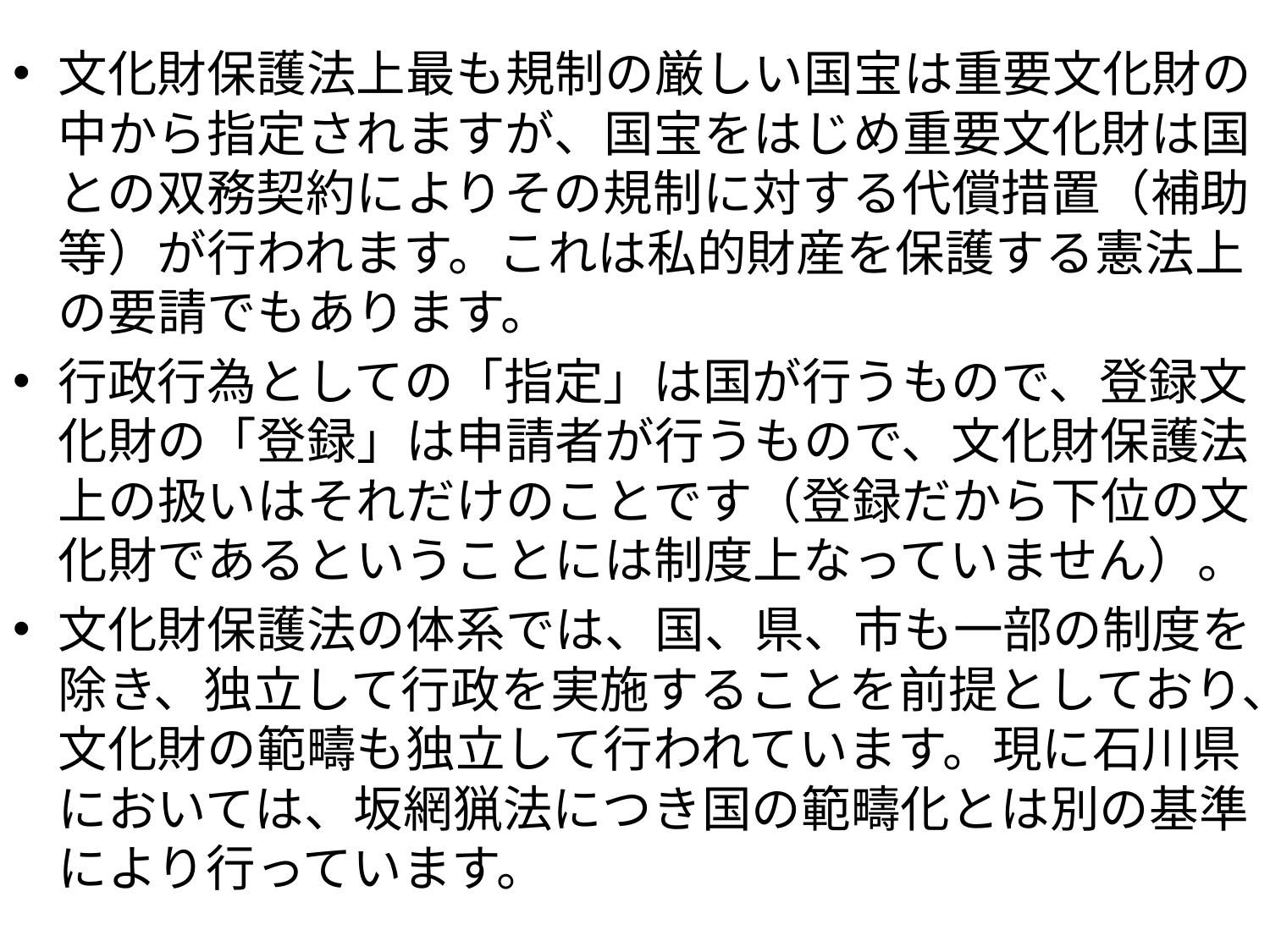

文化財保護法上最も規制の厳しい国宝は重要文化財の中から指定されますが、国宝をはじめ重要文化財は国との双務契約によりその規制に対する代償措置（補助等）が行われます。これは私的財産を保護する憲法上の要請でもあります。
行政行為としての「指定」は国が行うもので、登録文化財の「登録」は申請者が行うもので、文化財保護法上の扱いはそれだけのことです（登録だから下位の文化財であるということには制度上なっていません）。
文化財保護法の体系では、国、県、市も一部の制度を除き、独立して行政を実施することを前提としており、文化財の範疇も独立して行われています。現に石川県においては、坂網猟法につき国の範疇化とは別の基準により行っています。